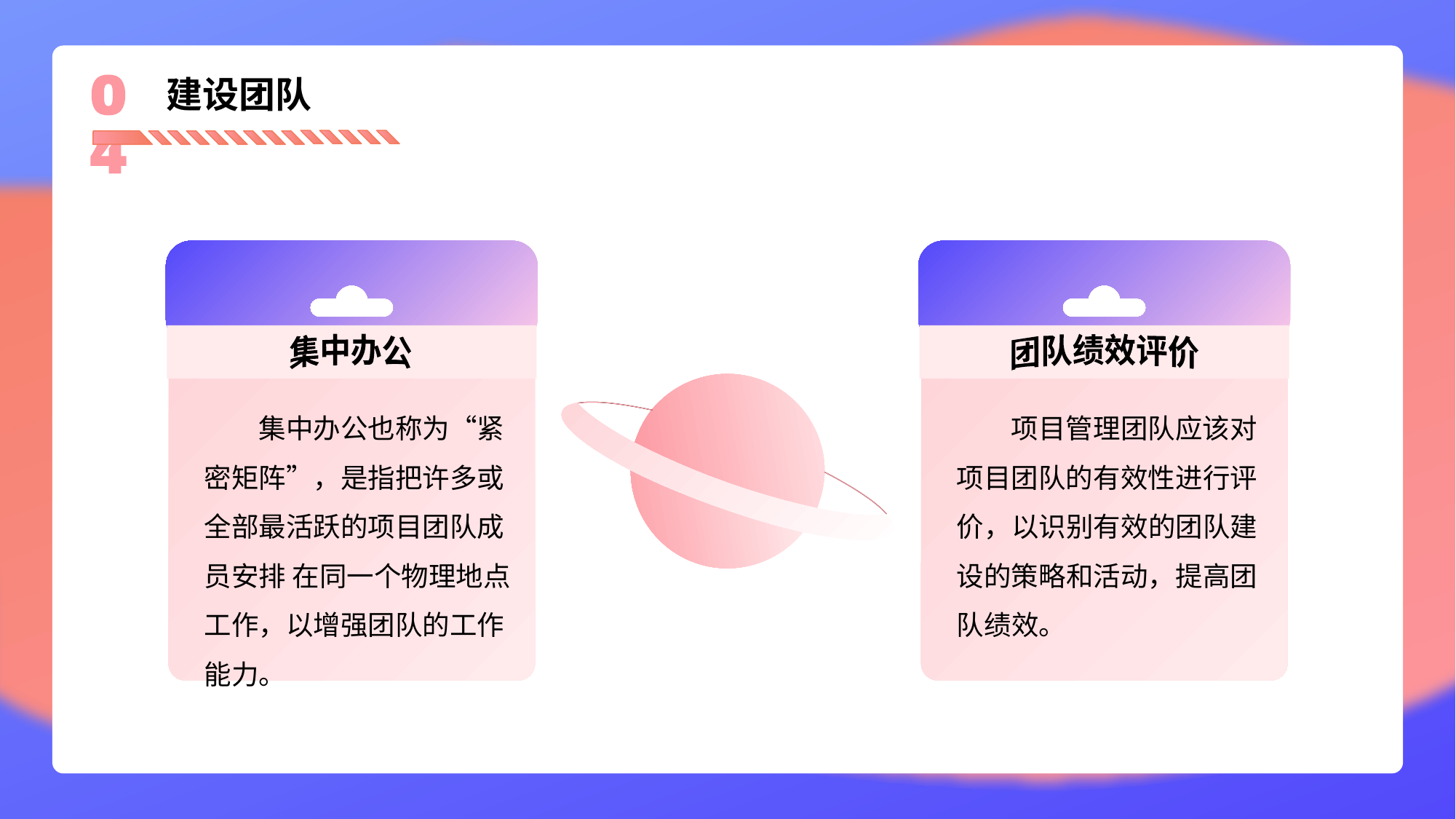

识别和记录项目角色、职责、所需技能、报告关系的过程。主要作用：建立项目角色与职责、资源分解结构，以及制订团队人员招募 和遣散计划。
04
建设团队

集中办公也称为“紧密矩阵”，是指把许多或全部最活跃的项目团队成员安排 在同一个物理地点工作，以增强团队的工作能力。

项目管理团队应该对  项目团队的有效性进行评价，以识别有效的团队建设的策略和活动，提高团队绩效。
集中办公
团队绩效评价